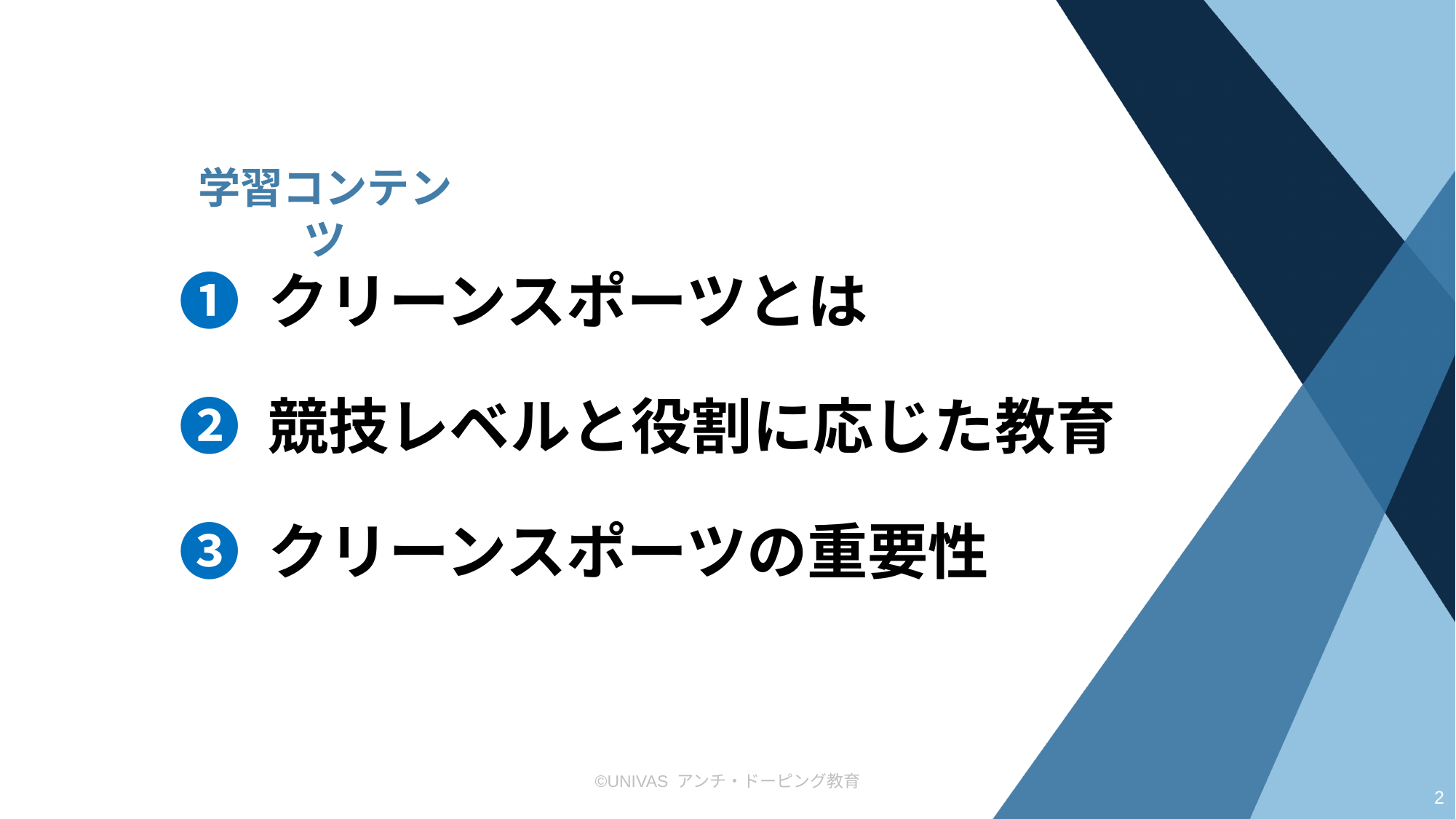

学習コンテンツ
❶ クリーンスポーツとは
❷ 競技レベルと役割に応じた教育
❸ クリーンスポーツの重要性
©UNIVAS アンチ・ドーピング教育
2